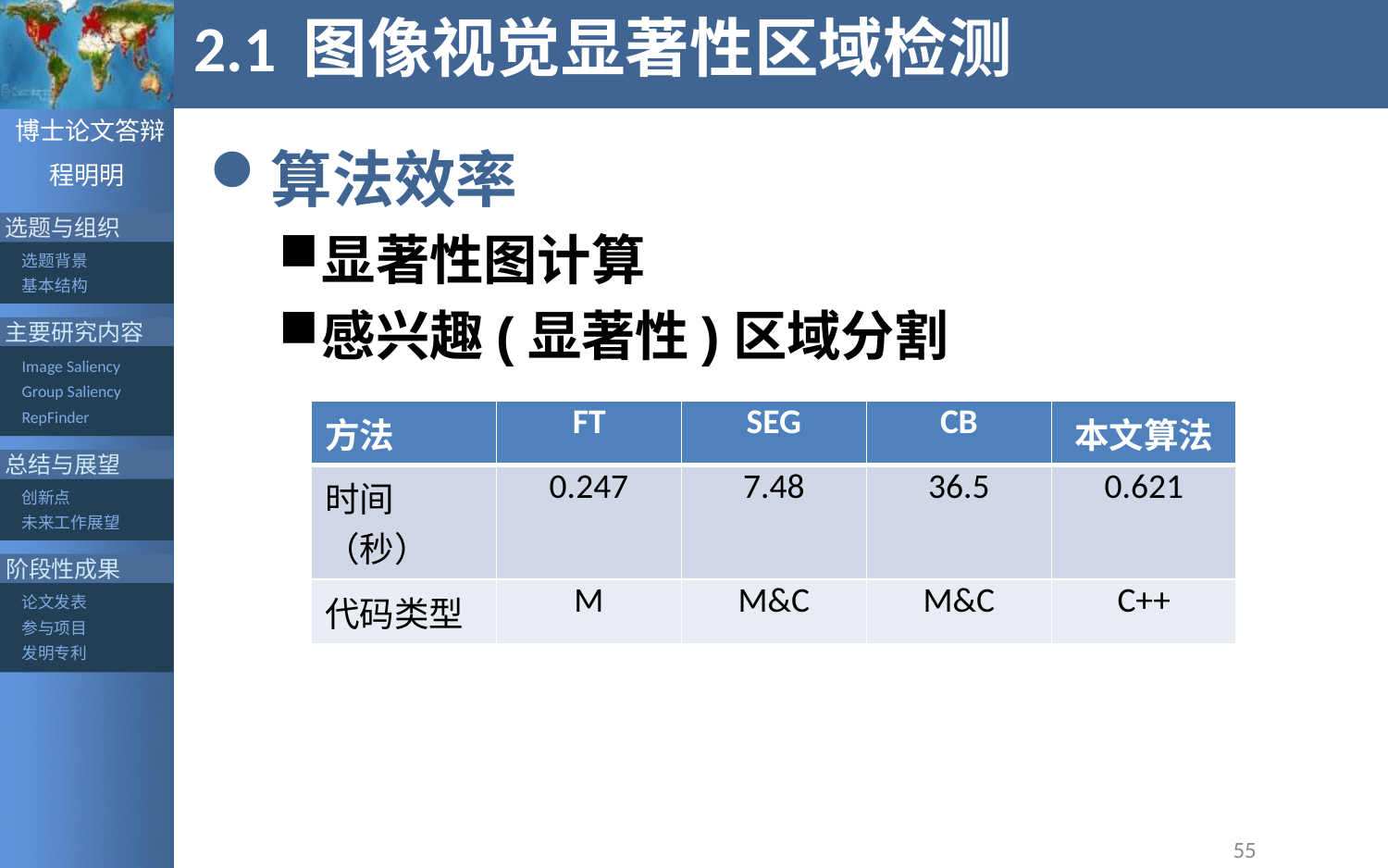

# 2.1 图像视觉显著性区域检测
算法效率
显著性图计算
感兴趣(显著性)区域分割
| 方法 | FT | SEG | CB | 本文算法 |
| --- | --- | --- | --- | --- |
| 时间（秒） | 0.247 | 7.48 | 36.5 | 0.621 |
| 代码类型 | M | M&C | M&C | C++ |
55